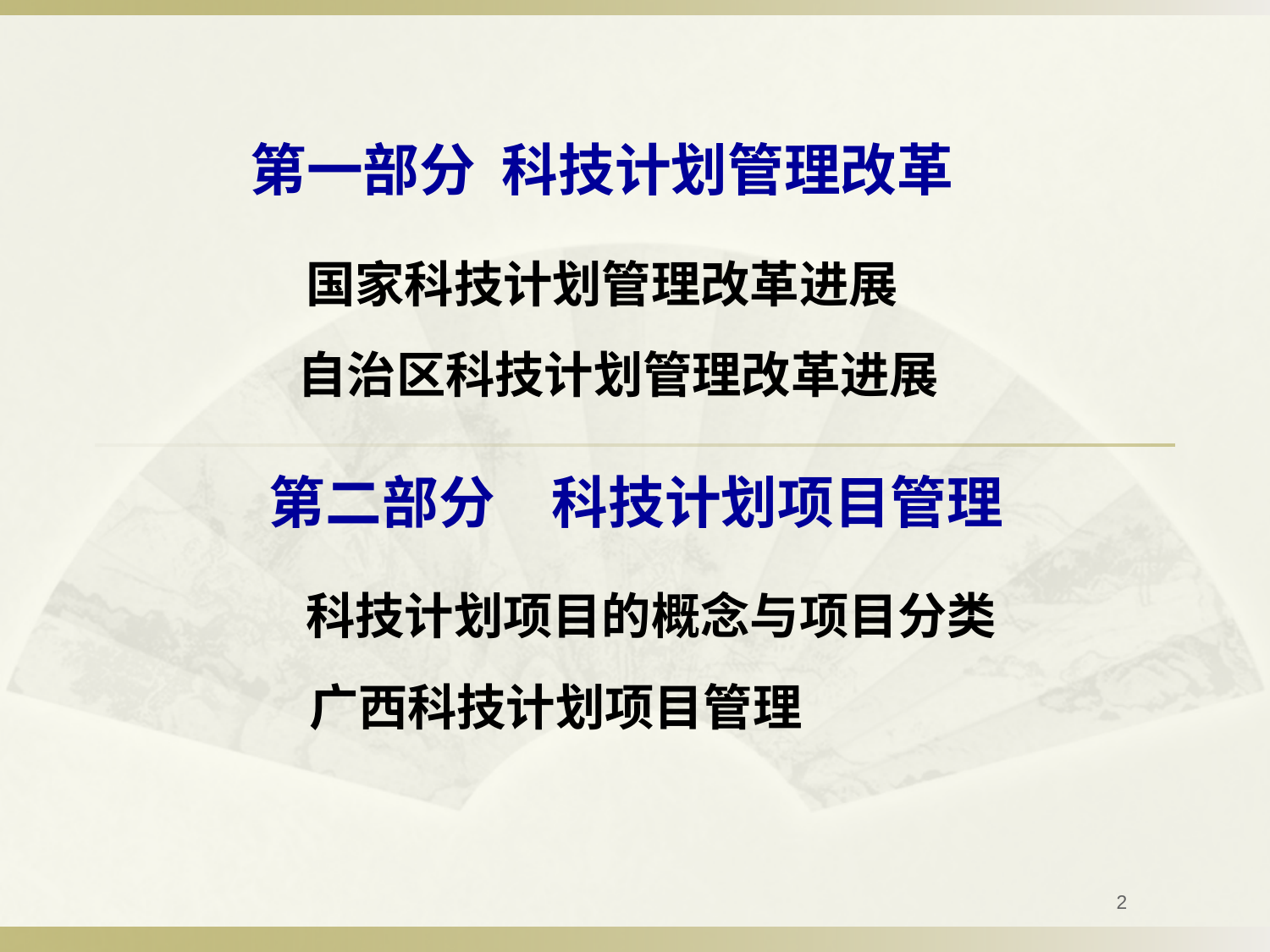

第一部分  科技计划管理改革
      国家科技计划管理改革进展
       自治区科技计划管理改革进展
　第二部分　科技计划项目管理
      科技计划项目的概念与项目分类
        广西科技计划项目管理

2